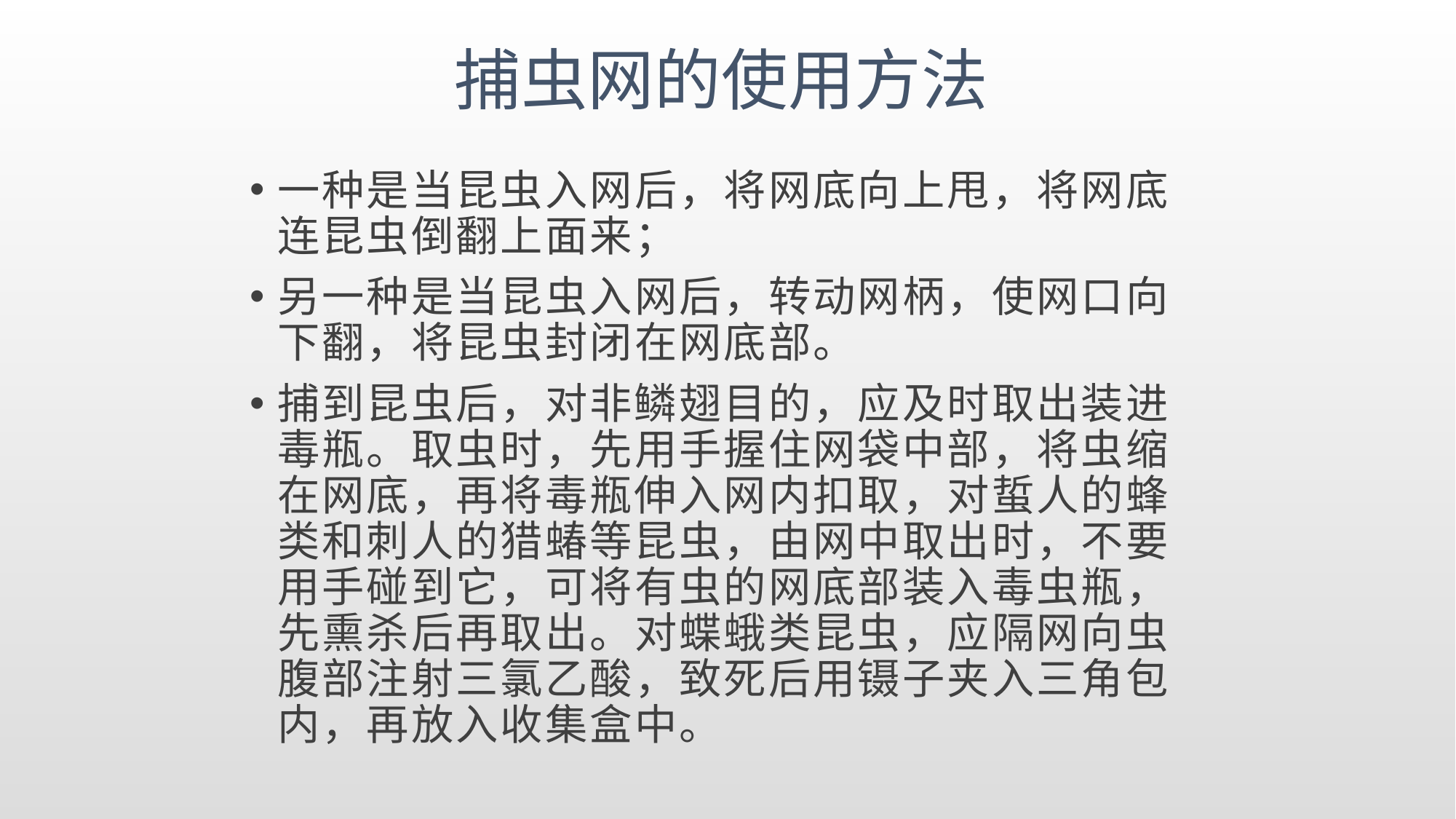

# 捕虫网的使用方法
一种是当昆虫入网后，将网底向上甩，将网底连昆虫倒翻上面来；
另一种是当昆虫入网后，转动网柄，使网口向下翻，将昆虫封闭在网底部。
捕到昆虫后，对非鳞翅目的，应及时取出装进毒瓶。取虫时，先用手握住网袋中部，将虫缩在网底，再将毒瓶伸入网内扣取，对蜇人的蜂类和刺人的猎蝽等昆虫，由网中取出时，不要用手碰到它，可将有虫的网底部装入毒虫瓶，先熏杀后再取出。对蝶蛾类昆虫，应隔网向虫腹部注射三氯乙酸，致死后用镊子夹入三角包内，再放入收集盒中。